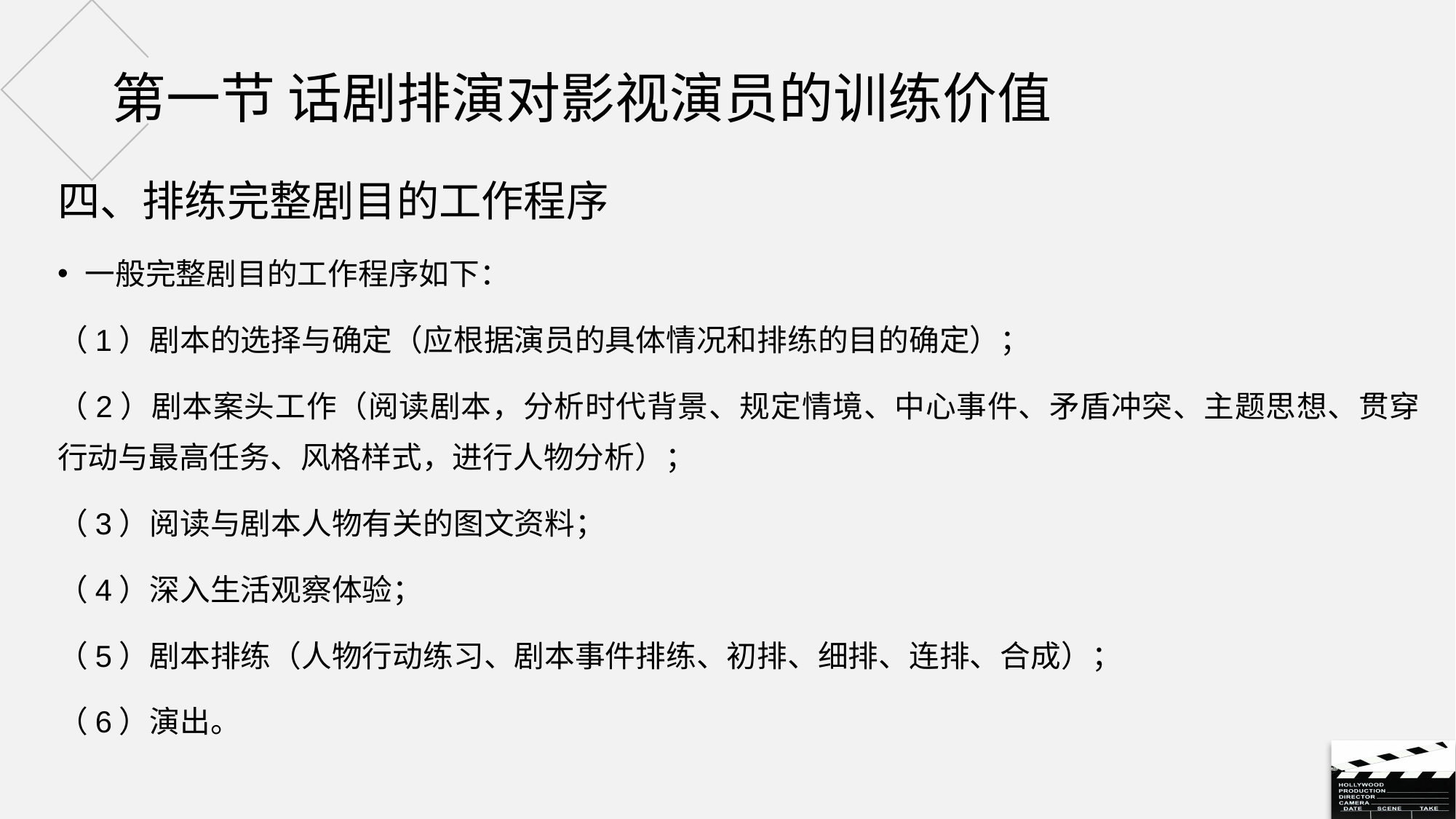

# 第一节 话剧排演对影视演员的训练价值
四、排练完整剧目的工作程序
一般完整剧目的工作程序如下：
（1）剧本的选择与确定（应根据演员的具体情况和排练的目的确定）；
（2）剧本案头工作（阅读剧本，分析时代背景、规定情境、中心事件、矛盾冲突、主题思想、贯穿行动与最高任务、风格样式，进行人物分析）；
（3）阅读与剧本人物有关的图文资料；
（4）深入生活观察体验；
（5）剧本排练（人物行动练习、剧本事件排练、初排、细排、连排、合成）；
（6）演出。